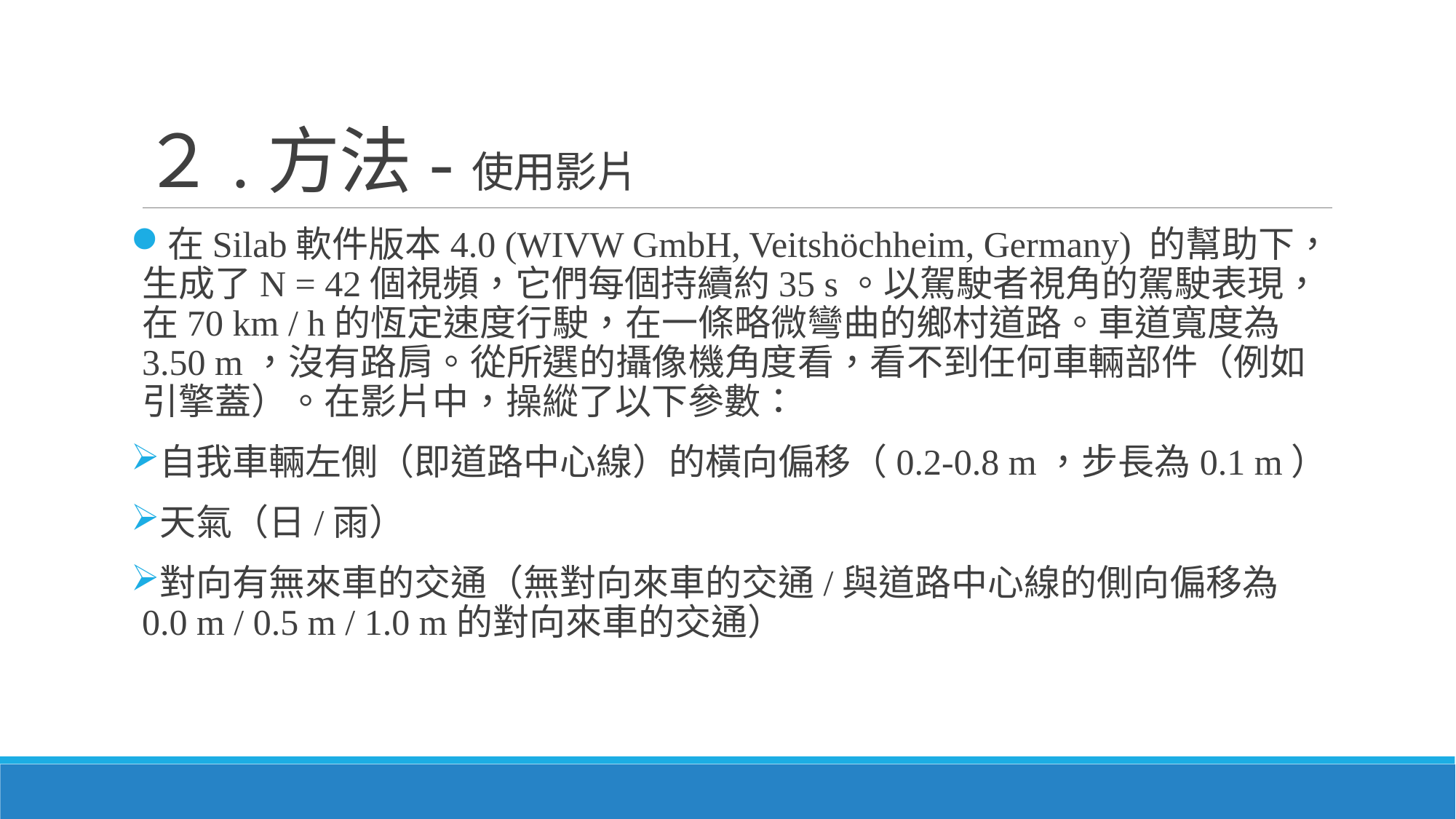

# ２.方法-使用影片
在Silab軟件版本4.0 (WIVW GmbH, Veitshöchheim, Germany) 的幫助下，生成了N = 42個視頻，它們每個持續約35 s。以駕駛者視角的駕駛表現，在70 km / h的恆定速度行駛，在一條略微彎曲的鄉村道路。車道寬度為3.50 m，沒有路肩。從所選的攝像機角度看，看不到任何車輛部件（例如引擎蓋）。在影片中，操縱了以下參數：
自我車輛左側（即道路中心線）的橫向偏移（0.2-0.8 m，步長為0.1 m）
天氣（日/雨）
對向有無來車的交通（無對向來車的交通/與道路中心線的側向偏移為0.0 m / 0.5 m / 1.0 m的對向來車的交通）